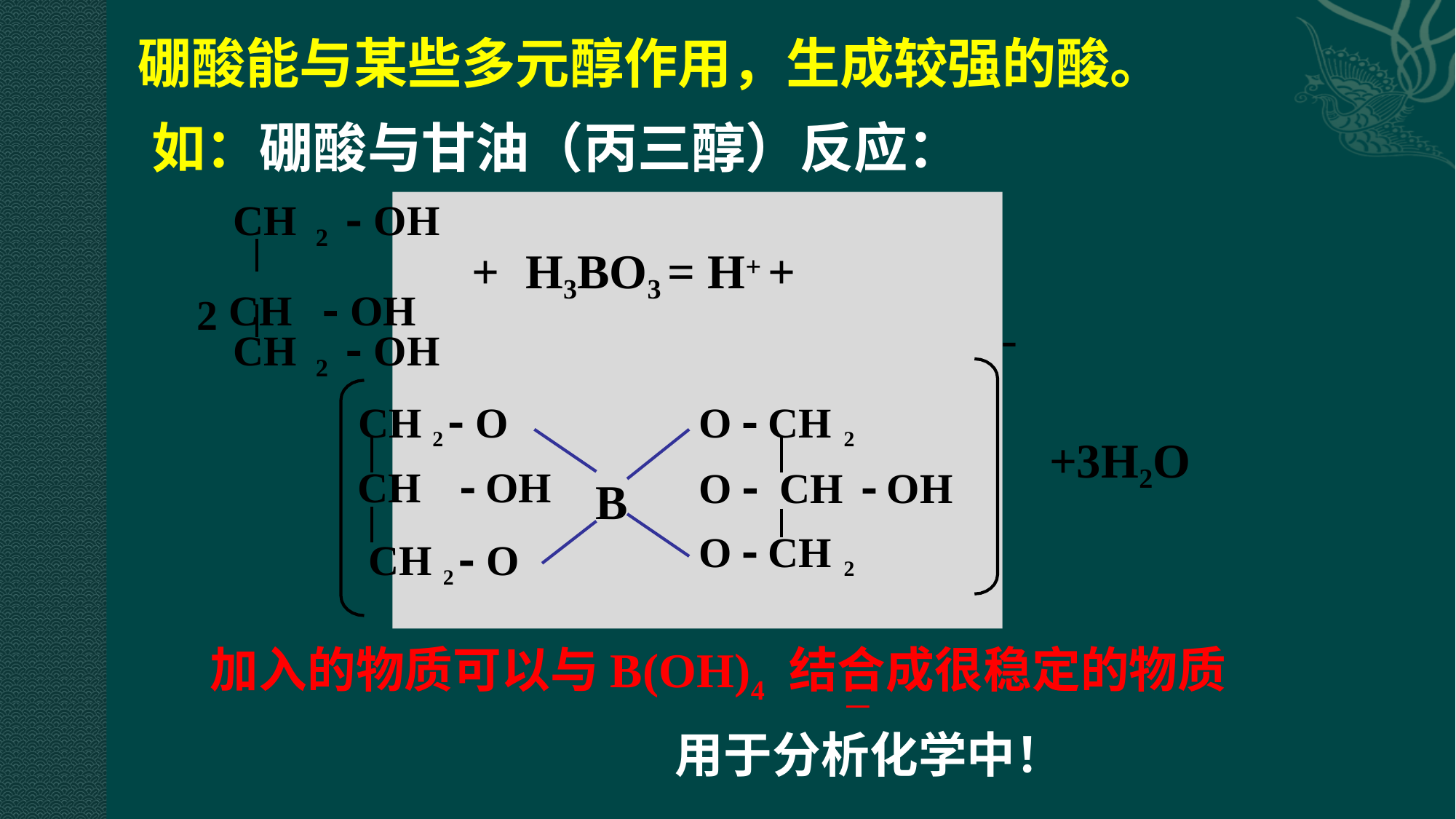

# 硼酸能与某些多元醇作用，生成较强的酸。如：硼酸与甘油（丙三醇）反应：

CH	− OH
2

+	H3BO3 = H+ +
2 CH	− OH

-
CH	− OH
CH 2 − O
2

O − CH 2

+3H2O

CH	− OH  CH 2 − O
O −
CH	− OH

B

O − CH 2
加入的物质可以与B(OH)4	结合成很稳定的物质
－
用于分析化学中！